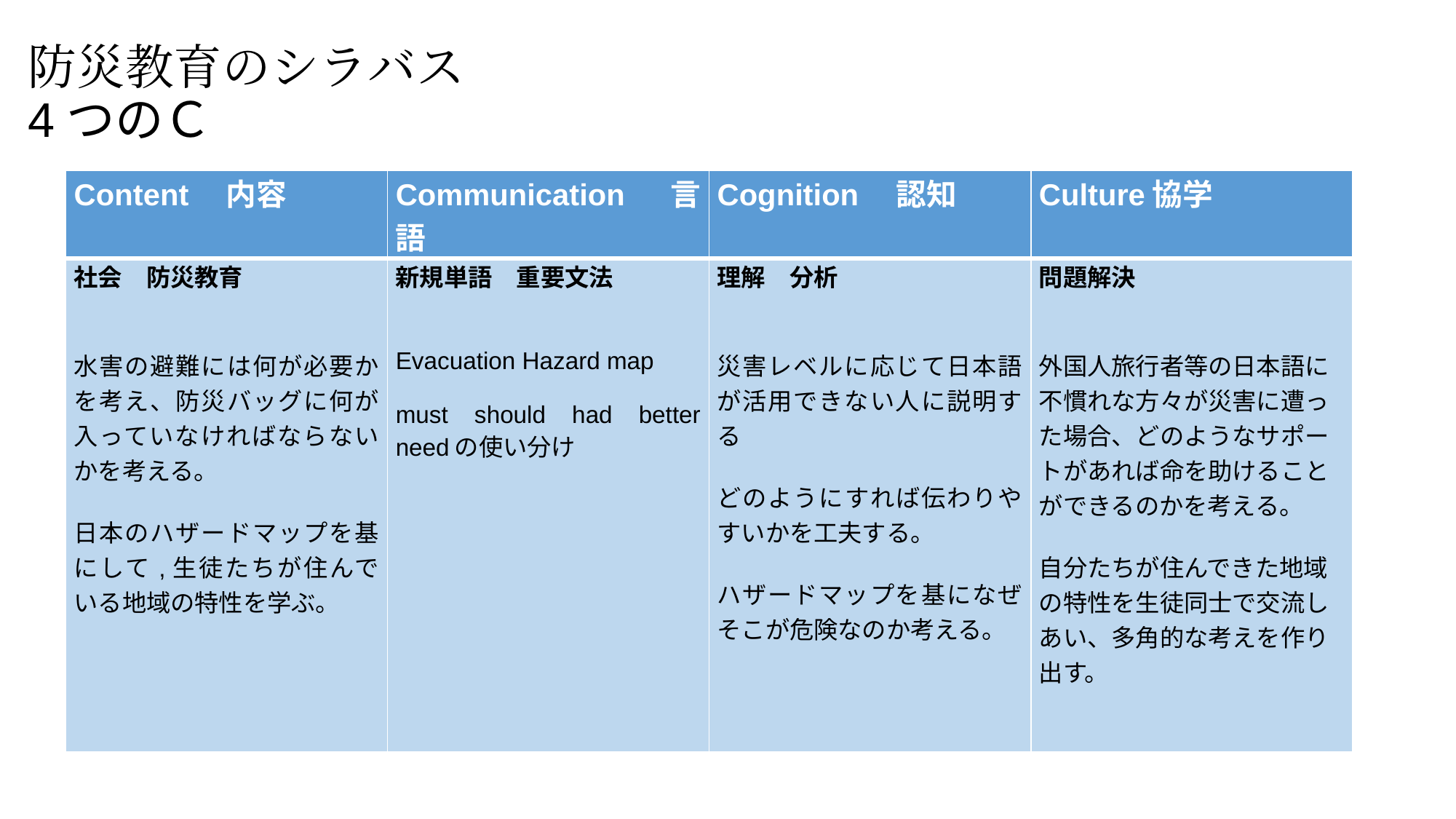

# 防災教育のシラバス 4つのＣ
| Content　内容 | Communication　言語 | Cognition　認知 | Culture協学 |
| --- | --- | --- | --- |
| 社会　防災教育 水害の避難には何が必要かを考え、防災バッグに何が入っていなければならないかを考える。 日本のハザードマップを基にして,生徒たちが住んでいる地域の特性を学ぶ。 | 新規単語　重要文法　 Evacuation Hazard map must should had better needの使い分け | 理解　分析 災害レベルに応じて日本語が活用できない人に説明する どのようにすれば伝わりやすいかを工夫する。 ハザードマップを基になぜそこが危険なのか考える。 | 問題解決　 外国人旅行者等の日本語に不慣れな方々が災害に遭った場合、どのようなサポートがあれば命を助けることができるのかを考える。 自分たちが住んできた地域の特性を生徒同士で交流しあい、多角的な考えを作り出す。 |